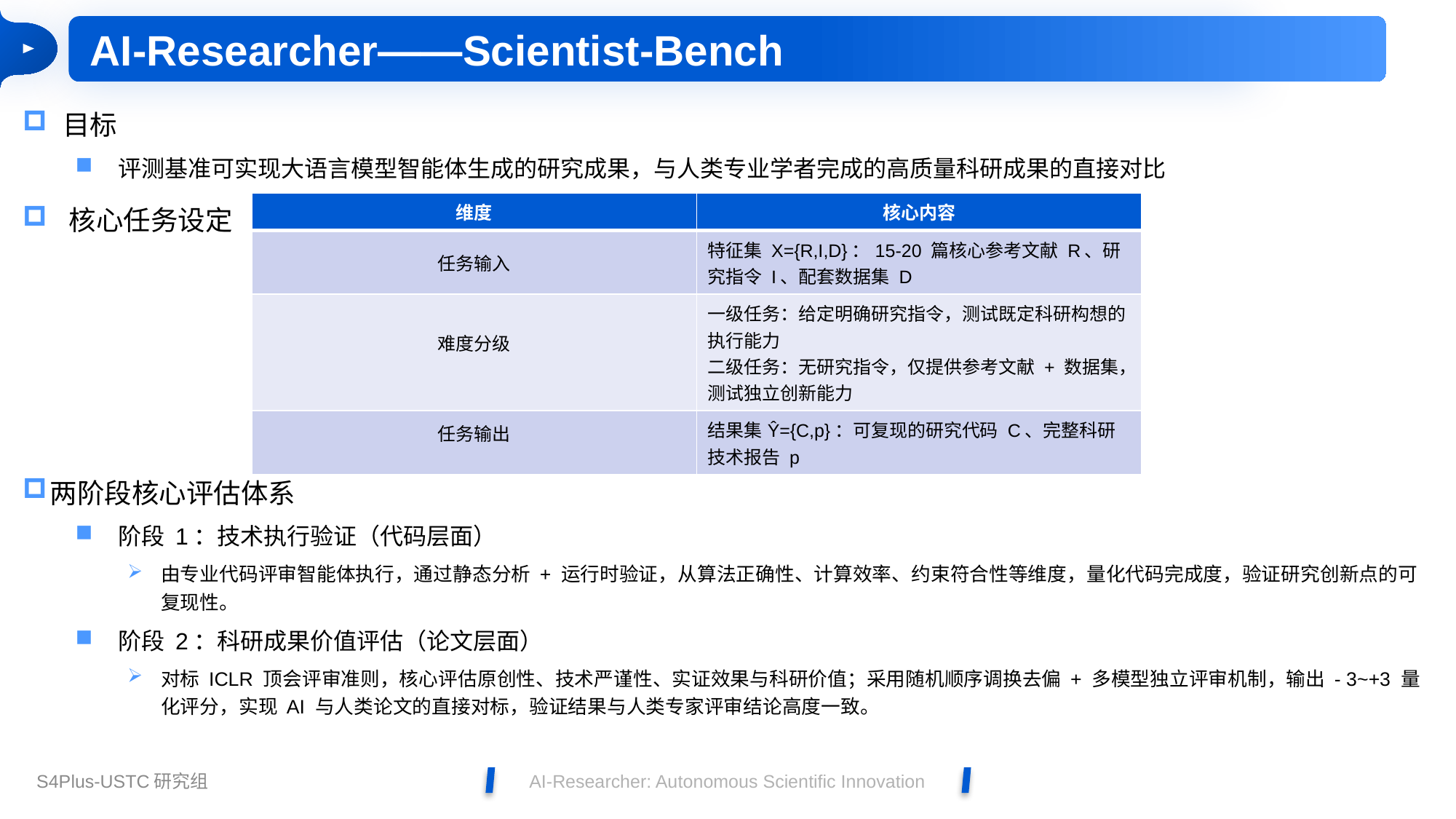

AI-Researcher——Scientist-Bench
 目标
评测基准可实现大语言模型智能体生成的研究成果，与人类专业学者完成的高质量科研成果的直接对比
  核心任务设定

两阶段核心评估体系
阶段 1：技术执行验证（代码层面）
由专业代码评审智能体执行，通过静态分析 + 运行时验证，从算法正确性、计算效率、约束符合性等维度，量化代码完成度，验证研究创新点的可复现性。
阶段 2：科研成果价值评估（论文层面）
对标 ICLR 顶会评审准则，核心评估原创性、技术严谨性、实证效果与科研价值；采用随机顺序调换去偏 + 多模型独立评审机制，输出 - 3~+3 量化评分，实现 AI 与人类论文的直接对标，验证结果与人类专家评审结论高度一致。
| 维度 | 核心内容 |
| --- | --- |
| 任务输入 | 特征集 X={R,I,D}：15-20 篇核心参考文献 R、研究指令 I、配套数据集 D |
| 难度分级 | 一级任务：给定明确研究指令，测试既定科研构想的执行能力 二级任务：无研究指令，仅提供参考文献 + 数据集，测试独立创新能力 |
| 任务输出 | 结果集Ŷ={C,p}：可复现的研究代码 C、完整科研技术报告 p |
AI-Researcher: Autonomous Scientific Innovation